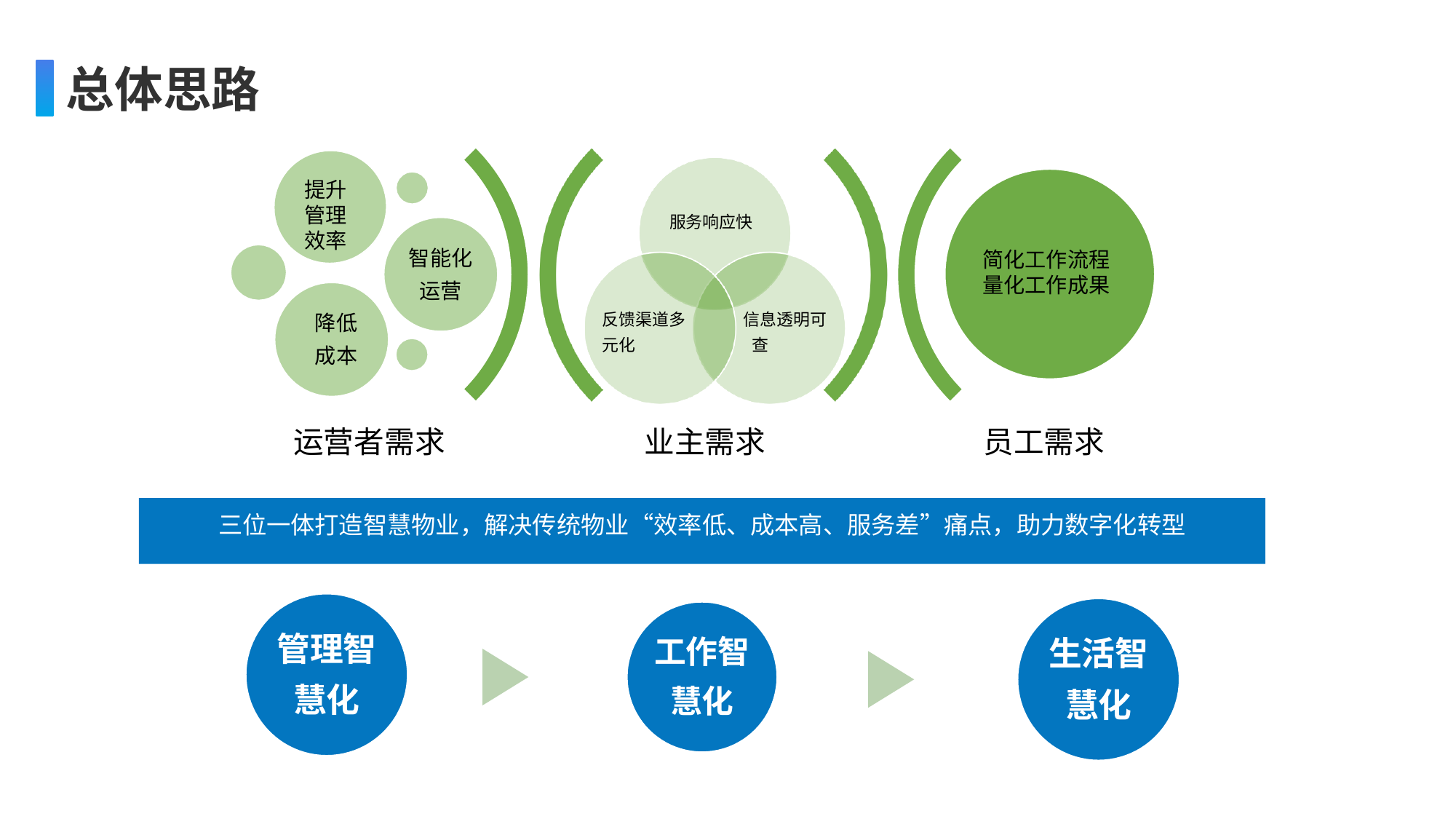

总体思路

提升管理效率

服务响应快

智能化 运营

简化工作流程量化工作成果

降低成本
反馈渠道多元化
信息透明可查

运营者需求	   业主需求	    员工需求
三位一体打造智慧物业，解决传统物业“效率低、成本高、服务差”痛点，助力数字化转型

管理智 慧化
工作智
慧化
生活智 慧化